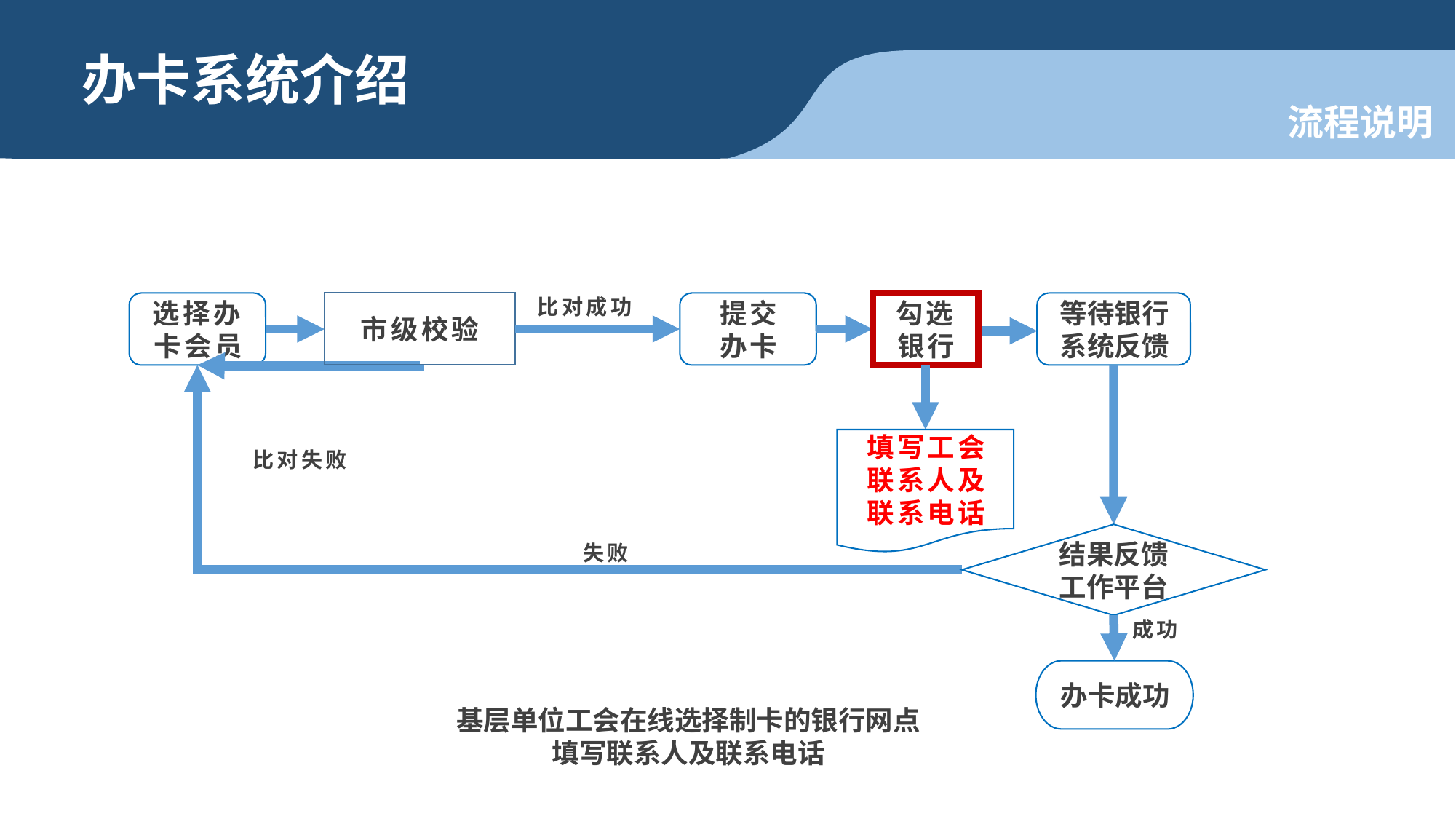

办卡系统介绍

流程说明
选择办卡会员
市级校验
提交
办卡
勾选银行
等待银行系统反馈
比对成功
填写工会
联系人及
联系电话
比对失败
结果反馈工作平台
失败
成功
办卡成功
基层单位工会在线选择制卡的银行网点
填写联系人及联系电话